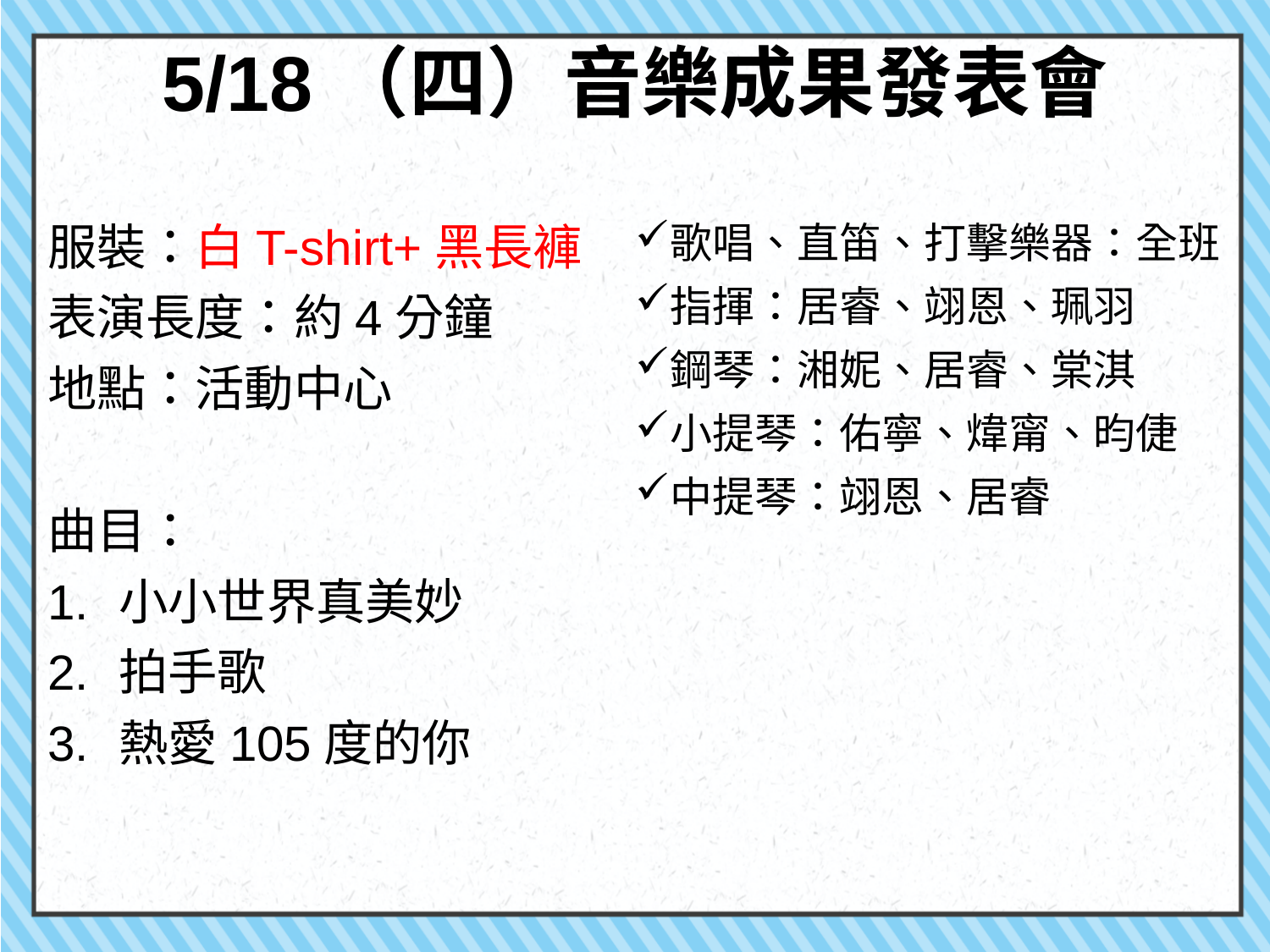

# 5/18（四）音樂成果發表會
服裝：白T-shirt+黑長褲
表演長度：約4分鐘
地點：活動中心

曲目：
小小世界真美妙
拍手歌
熱愛105度的你

歌唱、直笛、打擊樂器：全班
指揮：居睿、翊恩、珮羽
鋼琴：湘妮、居睿、棠淇
小提琴：佑寧、煒甯、昀倢
中提琴：翊恩、居睿